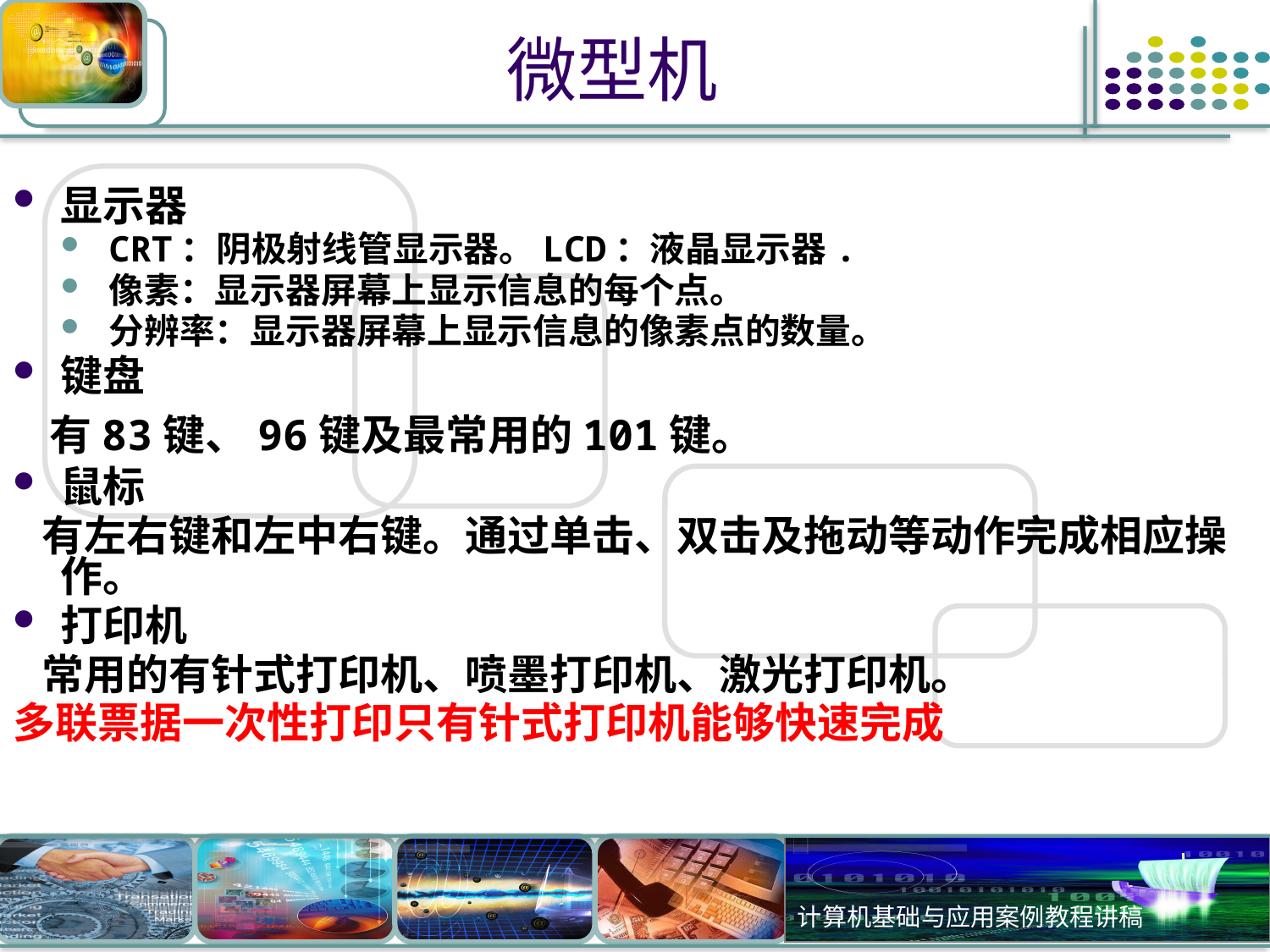

# 微型机
显示器
CRT：阴极射线管显示器。LCD：液晶显示器.
像素：显示器屏幕上显示信息的每个点。
分辨率：显示器屏幕上显示信息的像素点的数量。
键盘
  有83键、96键及最常用的101键。
鼠标
  有左右键和左中右键。通过单击、双击及拖动等动作完成相应操作。
打印机
  常用的有针式打印机、喷墨打印机、激光打印机。
多联票据一次性打印只有针式打印机能够快速完成